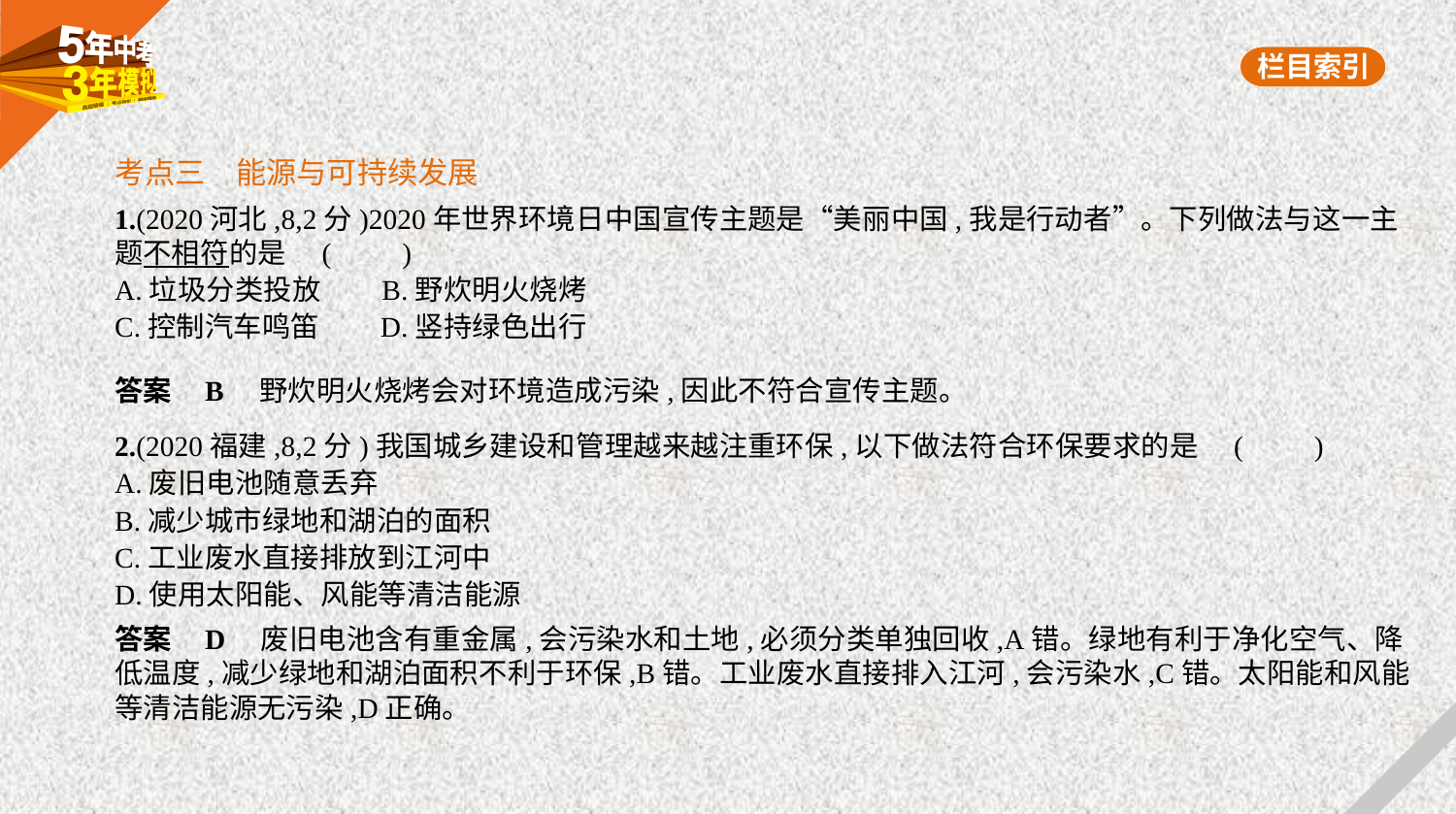

考点三　能源与可持续发展
1.(2020河北,8,2分)2020年世界环境日中国宣传主题是“美丽中国,我是行动者”。下列做法与这一主
题不相符的是 (　　)
A.垃圾分类投放　    B.野炊明火烧烤
C.控制汽车鸣笛　    D.竖持绿色出行
答案    B　野炊明火烧烤会对环境造成污染,因此不符合宣传主题。
2.(2020福建,8,2分)我国城乡建设和管理越来越注重环保,以下做法符合环保要求的是 (　　)
A.废旧电池随意丢弃
B.减少城市绿地和湖泊的面积
C.工业废水直接排放到江河中
D.使用太阳能、风能等清洁能源
答案    D　废旧电池含有重金属,会污染水和土地,必须分类单独回收,A错。绿地有利于净化空气、降
低温度,减少绿地和湖泊面积不利于环保,B错。工业废水直接排入江河,会污染水,C错。太阳能和风能
等清洁能源无污染,D正确。